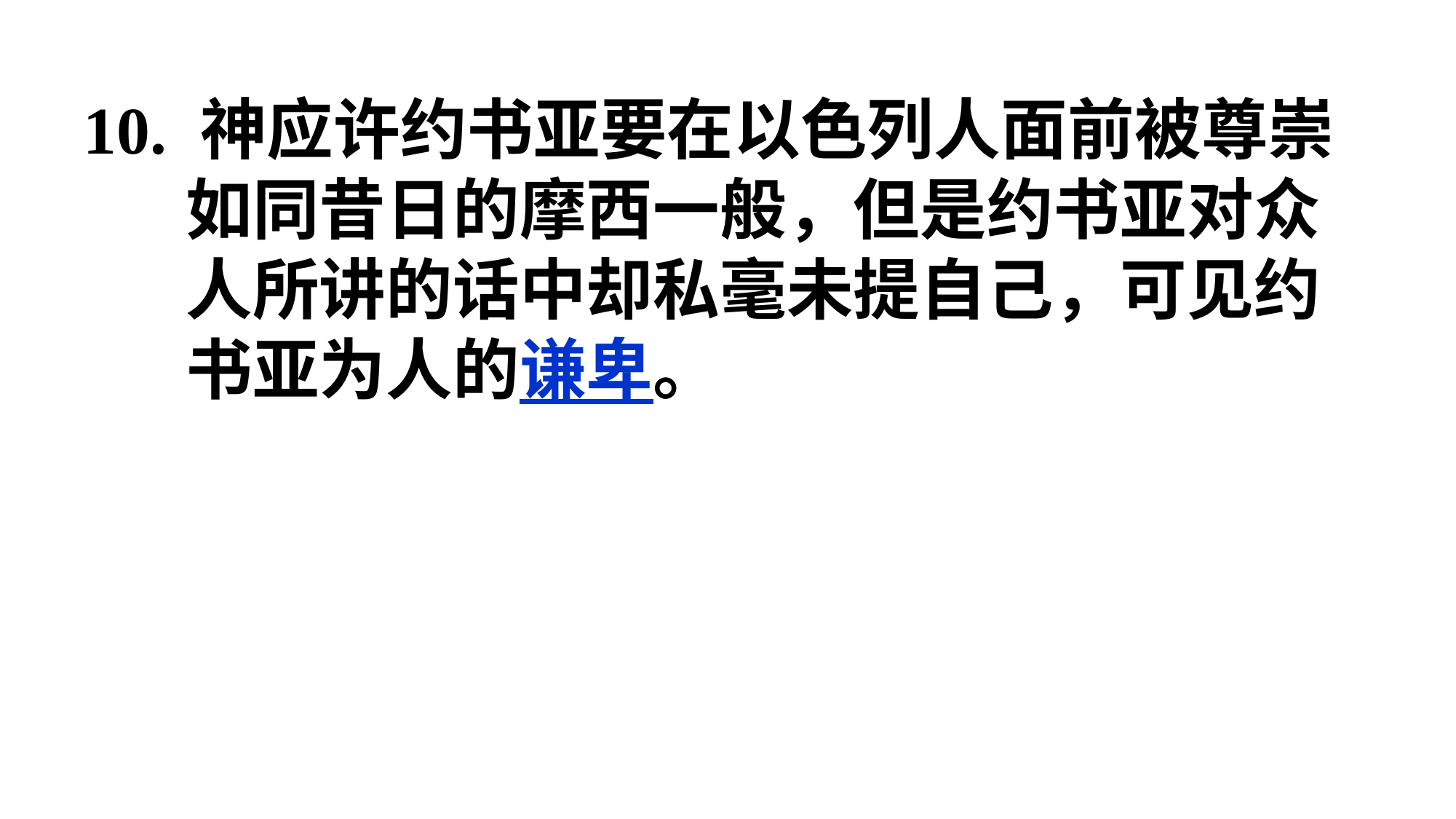

10. 神应许约书亚要在以色列人面前被尊崇如同昔日的摩西一般，但是约书亚对众人所讲的话中却私毫未提自己，可见约书亚为人的谦卑。